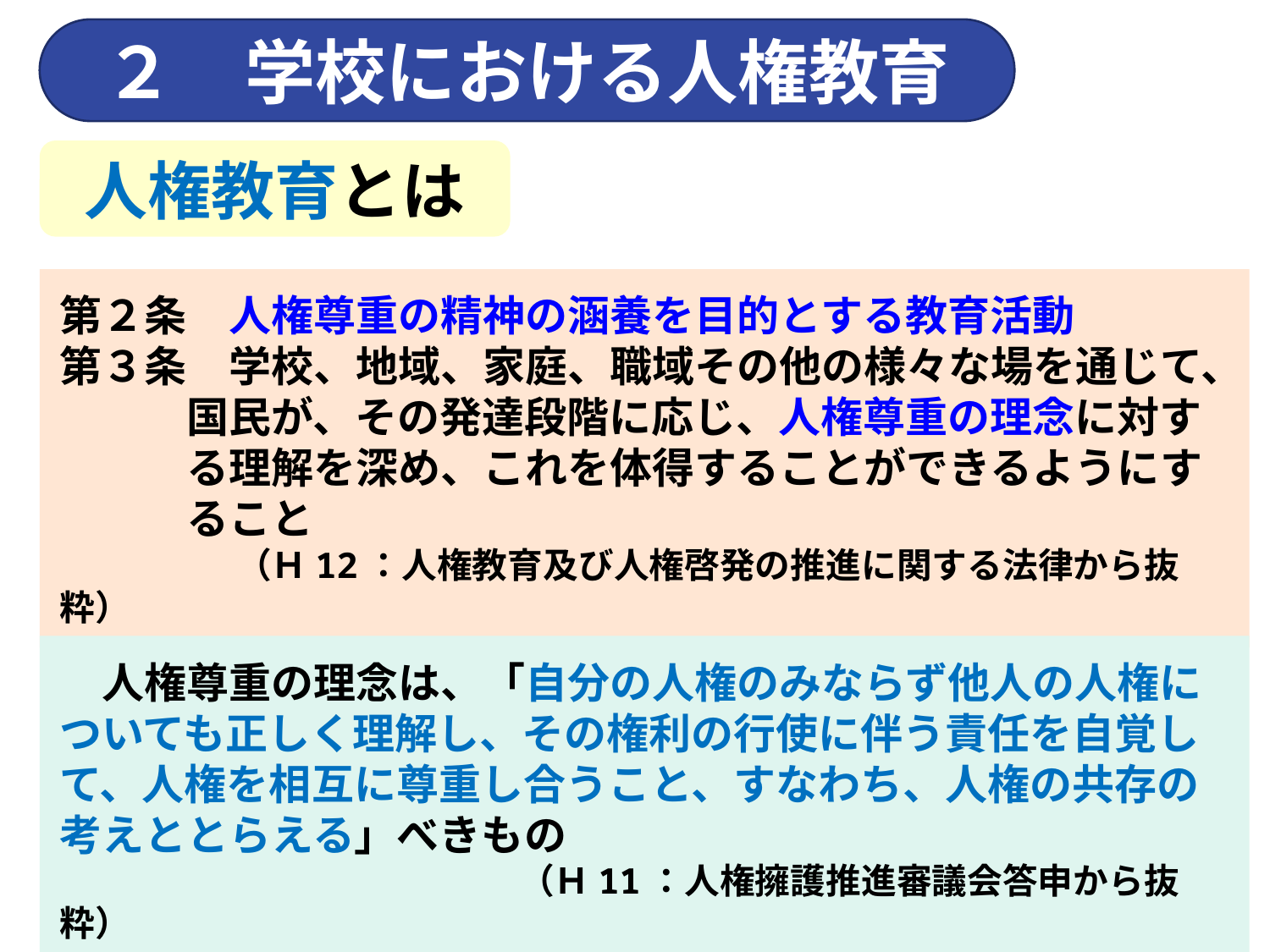

２　学校における人権教育
人権教育とは
第２条　人権尊重の精神の涵養を目的とする教育活動
第３条　学校、地域、家庭、職域その他の様々な場を通じて、
　　　国民が、その発達段階に応じ、人権尊重の理念に対す
　　　る理解を深め、これを体得することができるようにす
　　　ること
　　　　　（Ｈ12：人権教育及び人権啓発の推進に関する法律から抜粋）
　人権尊重の理念は、「自分の人権のみならず他人の人権についても正しく理解し、その権利の行使に伴う責任を自覚して、人権を相互に尊重し合うこと、すなわち、人権の共存の考えととらえる」べきもの
　　　　　　　　　　　　　（Ｈ11：人権擁護推進審議会答申から抜粋）